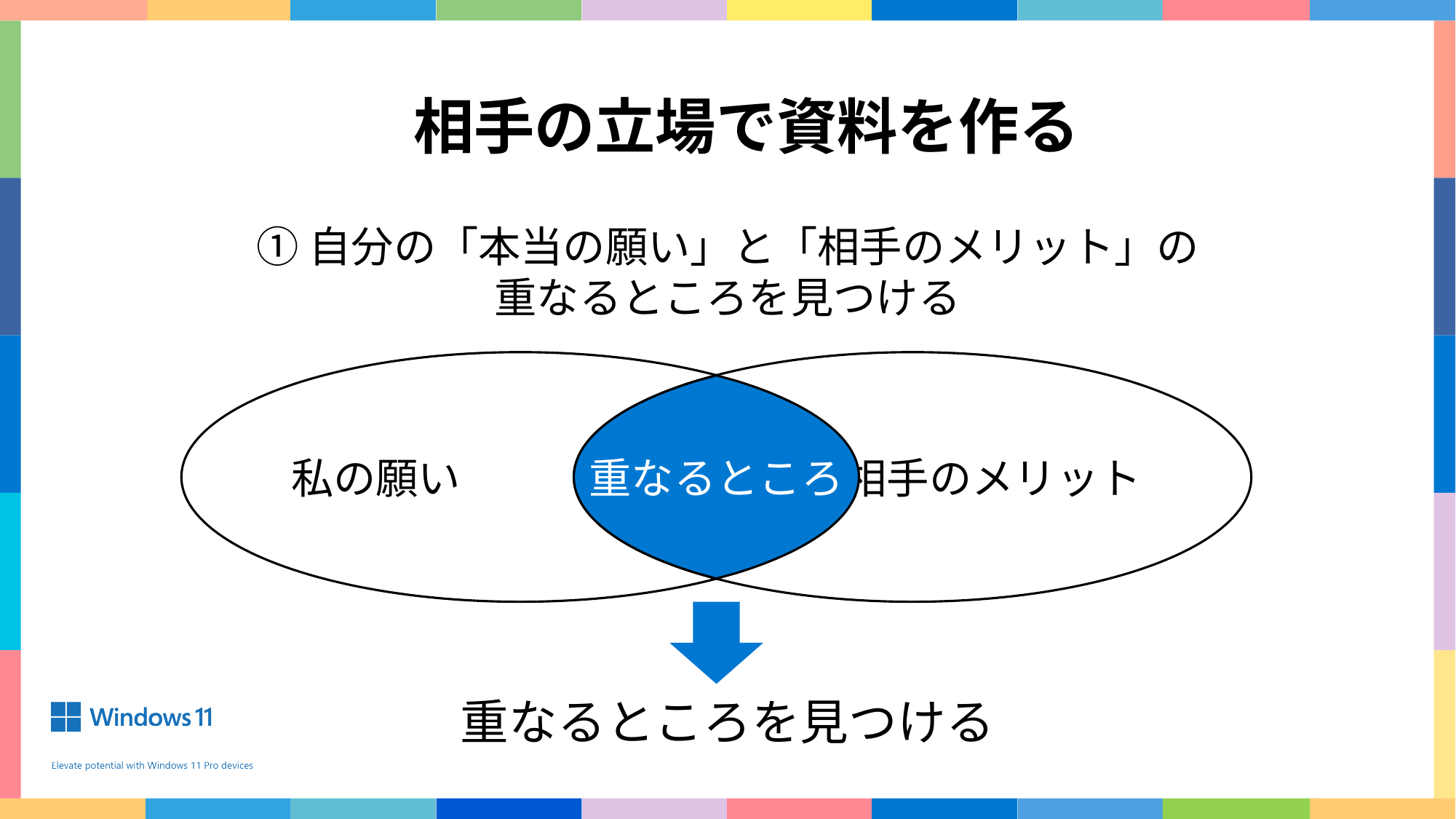

相手の立場で資料を作る
①自分の「本当の願い」と「相手のメリット」の
重なるところを見つける
私の願い
相手のメリット
重なるところ

重なるところを見つける